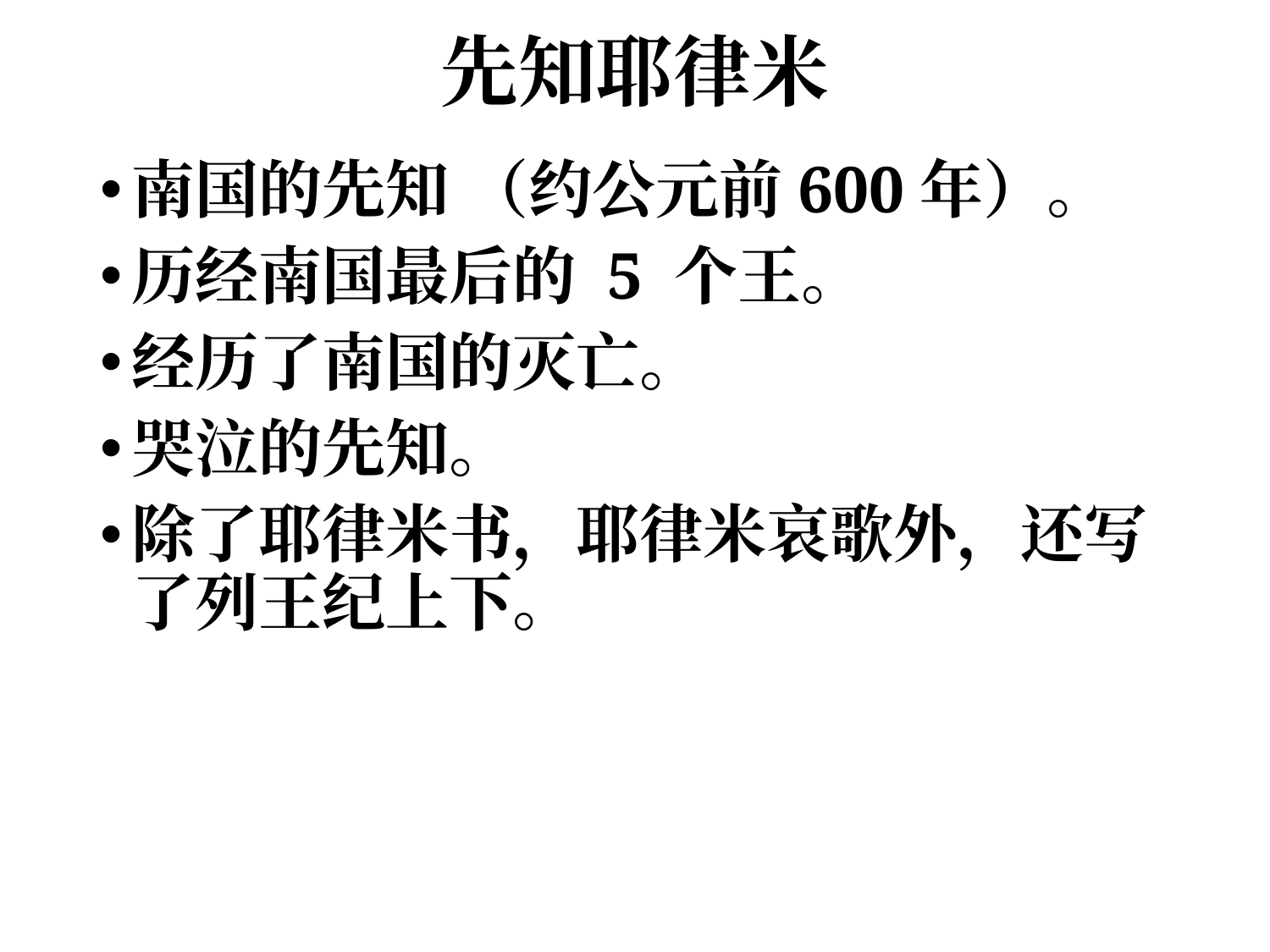

# 先知耶律米
南国的先知 （约公元前600年）。
历经南国最后的 5 个王。
经历了南国的灭亡。
哭泣的先知。
除了耶律米书，耶律米哀歌外，还写了列王纪上下。